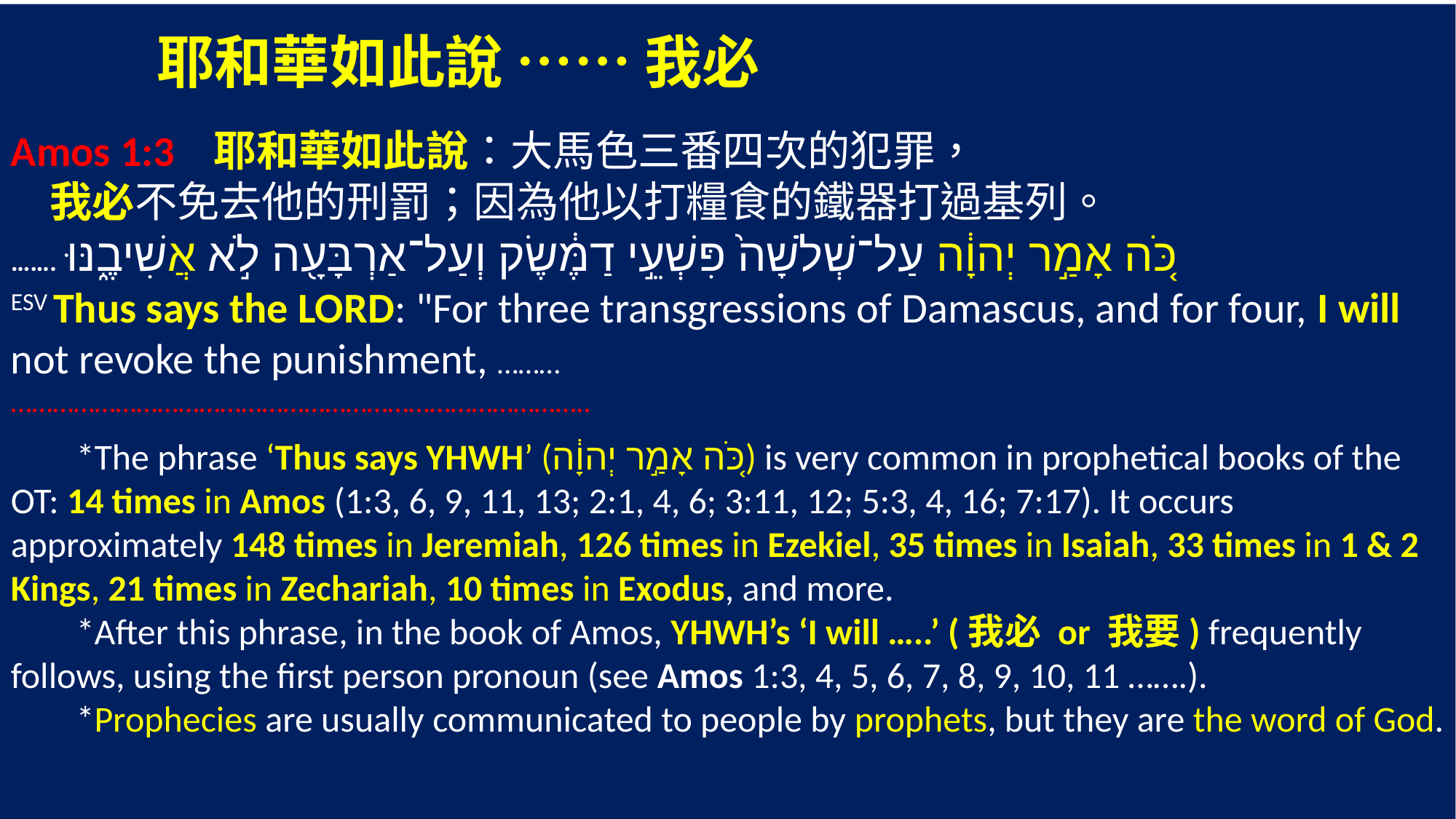

耶和華如此說 …… 我必

Amos 1:3   耶和華如此說：大馬色三番四次的犯罪，
   我必不免去他的刑罰；因為他以打糧食的鐵器打過基列。
……. ‎כֹּ֚ה אָמַ֣ר יְהוָ֔ה עַל־שְׁלֹשָׁה֙ פִּשְׁעֵ֣י דַמֶּ֔שֶׂק וְעַל־אַרְבָּעָ֖ה לֹ֣א אֲשִׁיבֶ֑נּוּ
ESV Thus says the LORD: "For three transgressions of Damascus, and for four, I will not revoke the punishment, ………
………………………………………………………………………..

        *The phrase ‘Thus says YHWH’ (כֹּ֚ה אָמַ֣ר יְהוָ֔ה) is very common in prophetical books of the OT: 14 times in Amos (1:3, 6, 9, 11, 13; 2:1, 4, 6; 3:11, 12; 5:3, 4, 16; 7:17). It occurs approximately 148 times in Jeremiah, 126 times in Ezekiel, 35 times in Isaiah, 33 times in 1 & 2 Kings, 21 times in Zechariah, 10 times in Exodus, and more.
        *After this phrase, in the book of Amos, YHWH’s ‘I will …..’ (我必 or 我要) frequently follows, using the first person pronoun (see Amos 1:3, 4, 5, 6, 7, 8, 9, 10, 11 …….).
        *Prophecies are usually communicated to people by prophets, but they are the word of God.